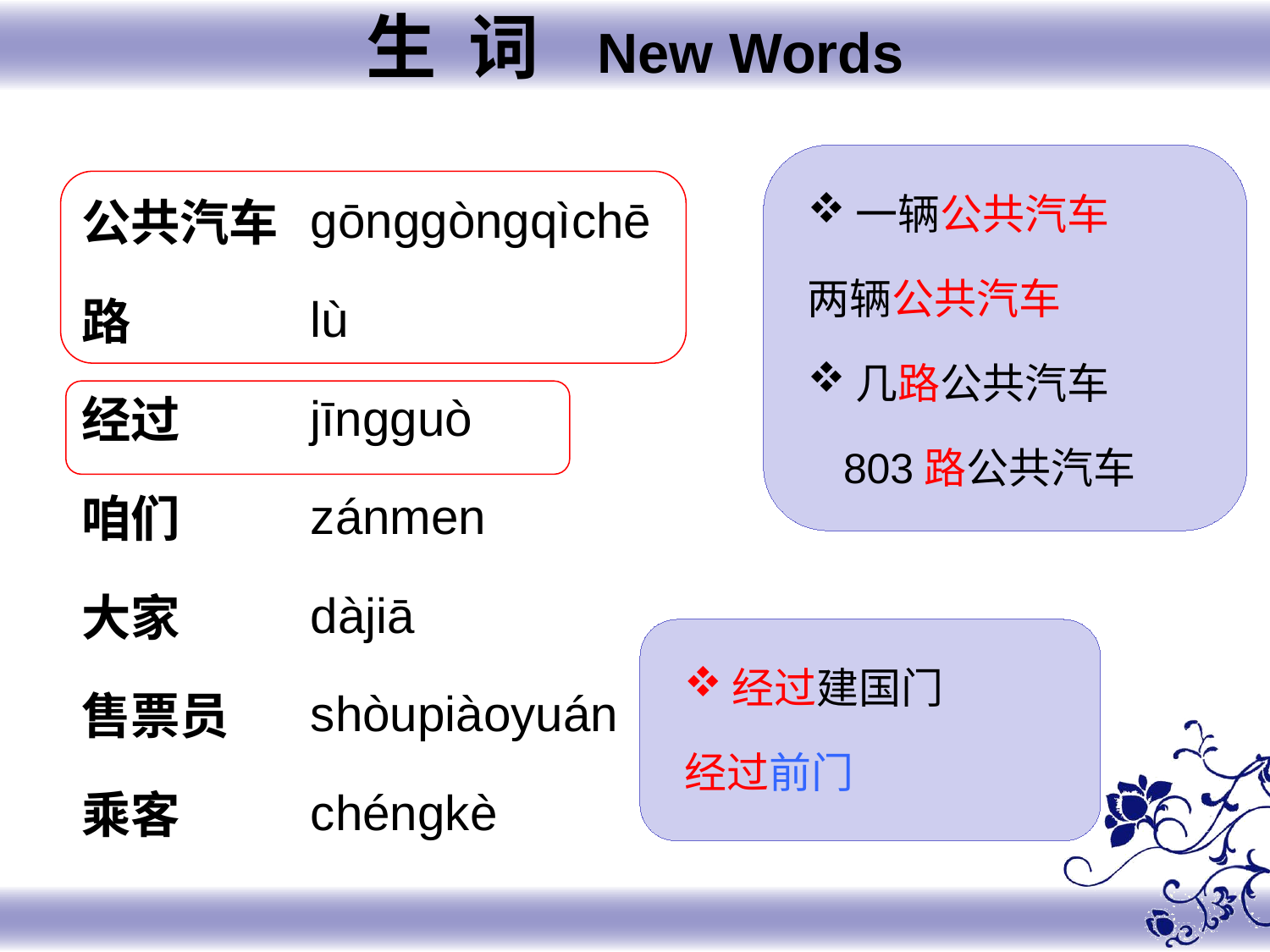

生  词   New Words

ɡōnɡɡònɡqìchē
lù
jīnɡɡuò
zánmen
dàjiā
shòupiàoyuán
chénɡkè
公共汽车
路
经过
咱们
大家
售票员
乘客
一辆公共汽车
两辆公共汽车
几路公共汽车
   803路公共汽车

经过建国门
经过前门